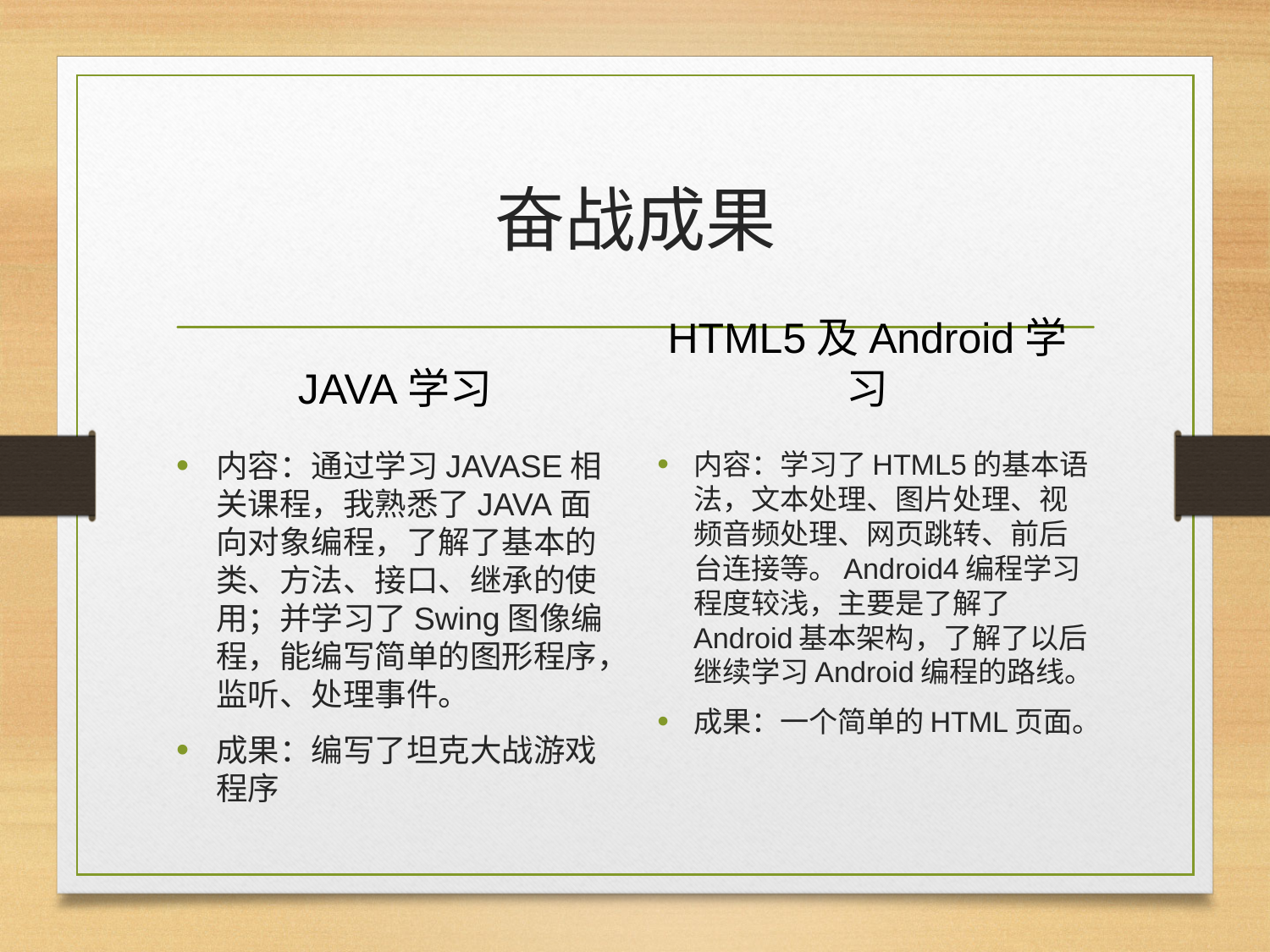

# 奋战成果
JAVA学习
HTML5及Android学习
内容：通过学习JAVASE相关课程，我熟悉了JAVA面向对象编程，了解了基本的类、方法、接口、继承的使用；并学习了Swing图像编程，能编写简单的图形程序，监听、处理事件。
成果：编写了坦克大战游戏程序
内容：学习了HTML5的基本语法，文本处理、图片处理、视频音频处理、网页跳转、前后台连接等。Android4编程学习程度较浅，主要是了解了Android基本架构，了解了以后继续学习Android编程的路线。
成果：一个简单的HTML页面。